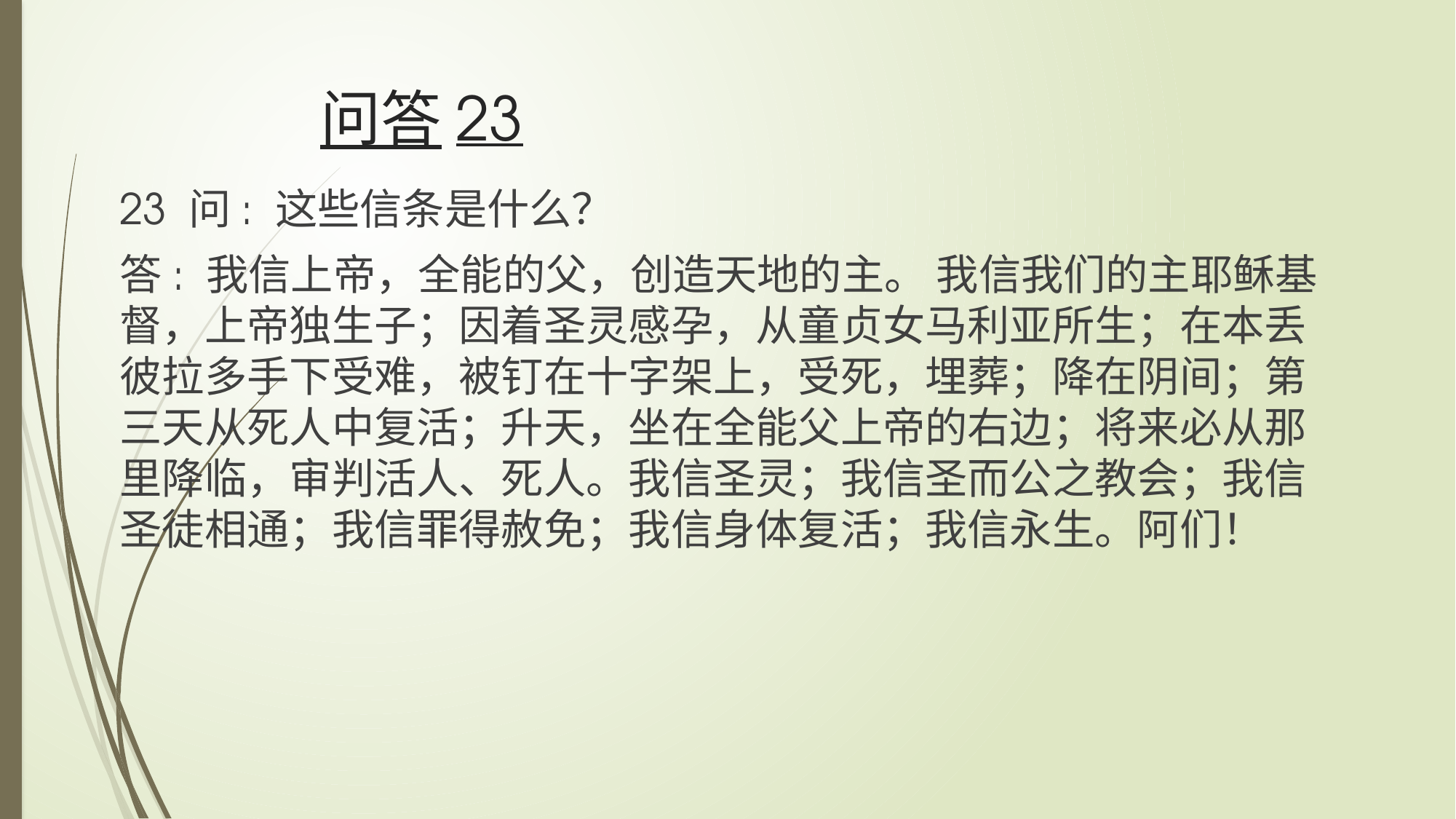

# 问答23
23 问: 这些信条是什么？
答: 我信上帝，全能的父，创造天地的主。 我信我们的主耶稣基督，上帝独生子；因着圣灵感孕，从童贞女马利亚所生；在本丢彼拉多手下受难，被钉在十字架上，受死，埋葬；降在阴间；第三天从死人中复活；升天，坐在全能父上帝的右边；将来必从那里降临，审判活人、死人。我信圣灵；我信圣而公之教会；我信圣徒相通；我信罪得赦免；我信身体复活；我信永生。阿们！